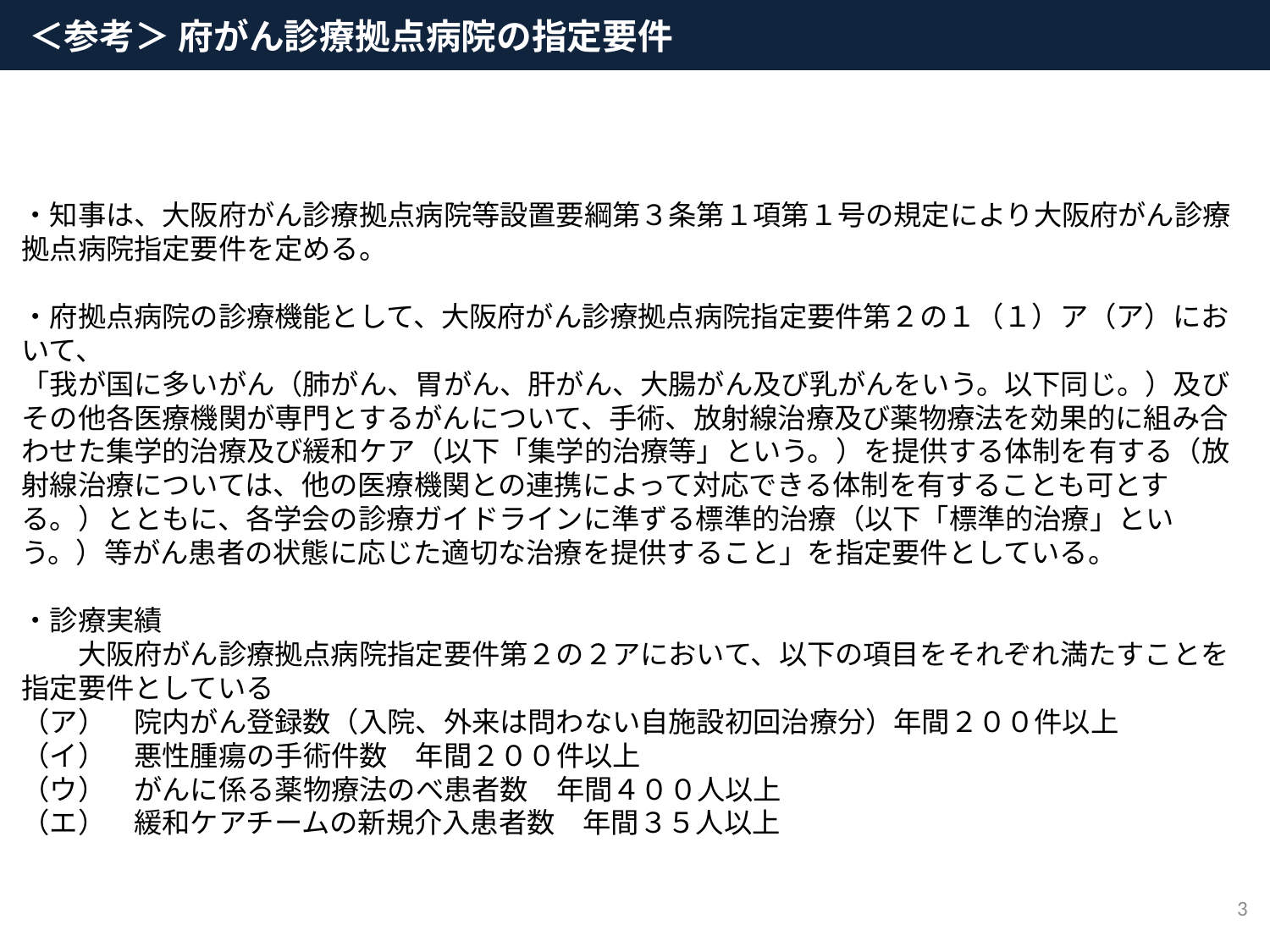

＜参考＞ 府がん診療拠点病院の指定要件
・知事は、大阪府がん診療拠点病院等設置要綱第３条第１項第１号の規定により大阪府がん診療拠点病院指定要件を定める。

・府拠点病院の診療機能として、大阪府がん診療拠点病院指定要件第２の１（１）ア（ア）において、
「我が国に多いがん（肺がん、胃がん、肝がん、大腸がん及び乳がんをいう。以下同じ。）及びその他各医療機関が専門とするがんについて、手術、放射線治療及び薬物療法を効果的に組み合わせた集学的治療及び緩和ケア（以下「集学的治療等」という。）を提供する体制を有する（放射線治療については、他の医療機関との連携によって対応できる体制を有することも可とする。）とともに、各学会の診療ガイドラインに準ずる標準的治療（以下「標準的治療」という。）等がん患者の状態に応じた適切な治療を提供すること」を指定要件としている。

・診療実績
　　大阪府がん診療拠点病院指定要件第２の２アにおいて、以下の項目をそれぞれ満たすことを指定要件としている
（ア）　院内がん登録数（入院、外来は問わない自施設初回治療分）年間２００件以上
（イ）　悪性腫瘍の手術件数　年間２００件以上
（ウ）　がんに係る薬物療法のべ患者数　年間４００人以上
（エ）　緩和ケアチームの新規介入患者数　年間３５人以上
3